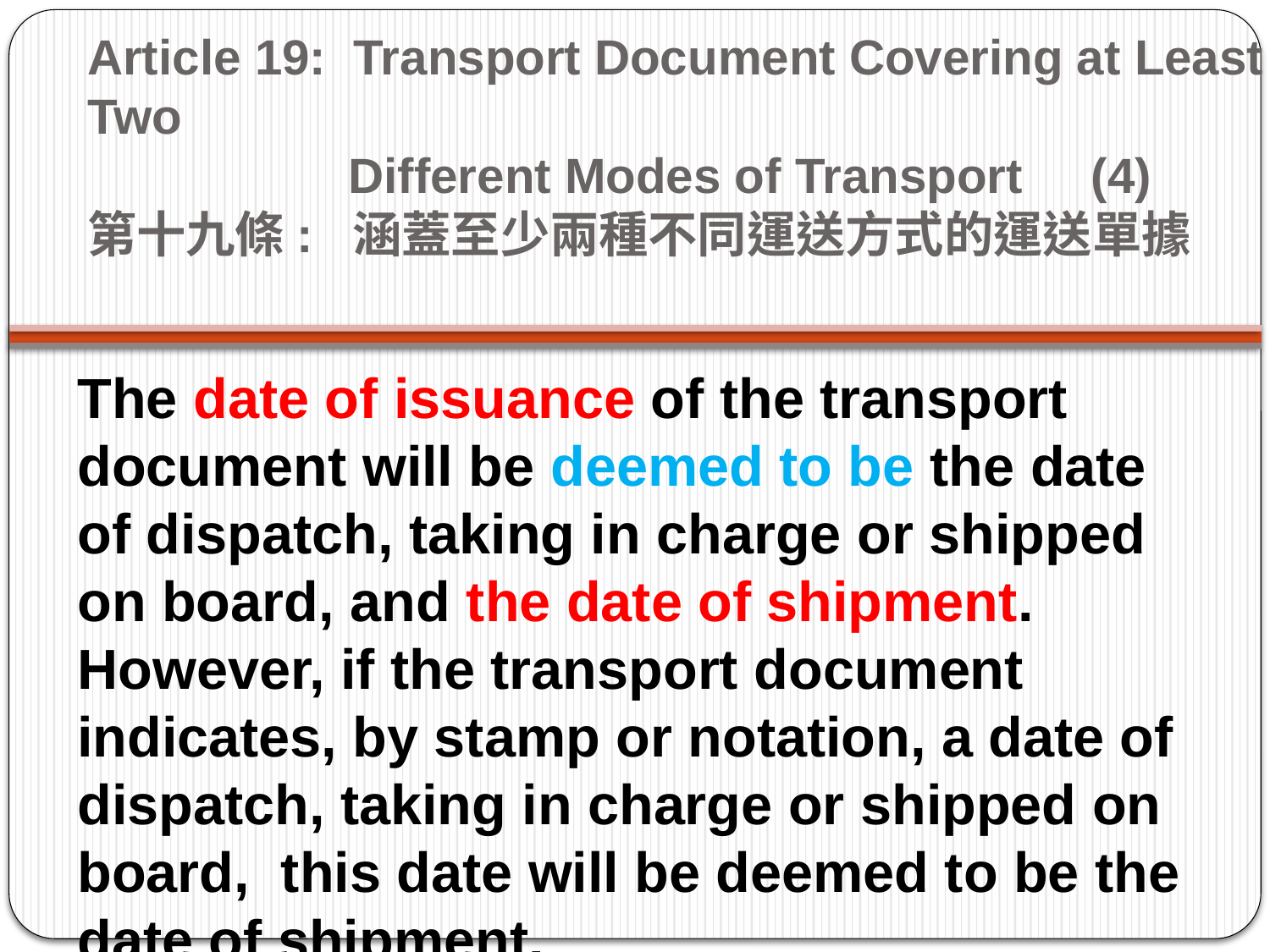

# Article 19:  Transport Document Covering at Least Two Different Modes of Transport     (4)   第十九條:  涵蓋至少兩種不同運送方式的運送單據
The date of issuance of the transport document will be deemed to be the date of dispatch, taking in charge or shipped on board, and the date of shipment. However, if the transport document indicates, by stamp or notation, a date of dispatch, taking in charge or shipped on board,  this date will be deemed to be the date of shipment.